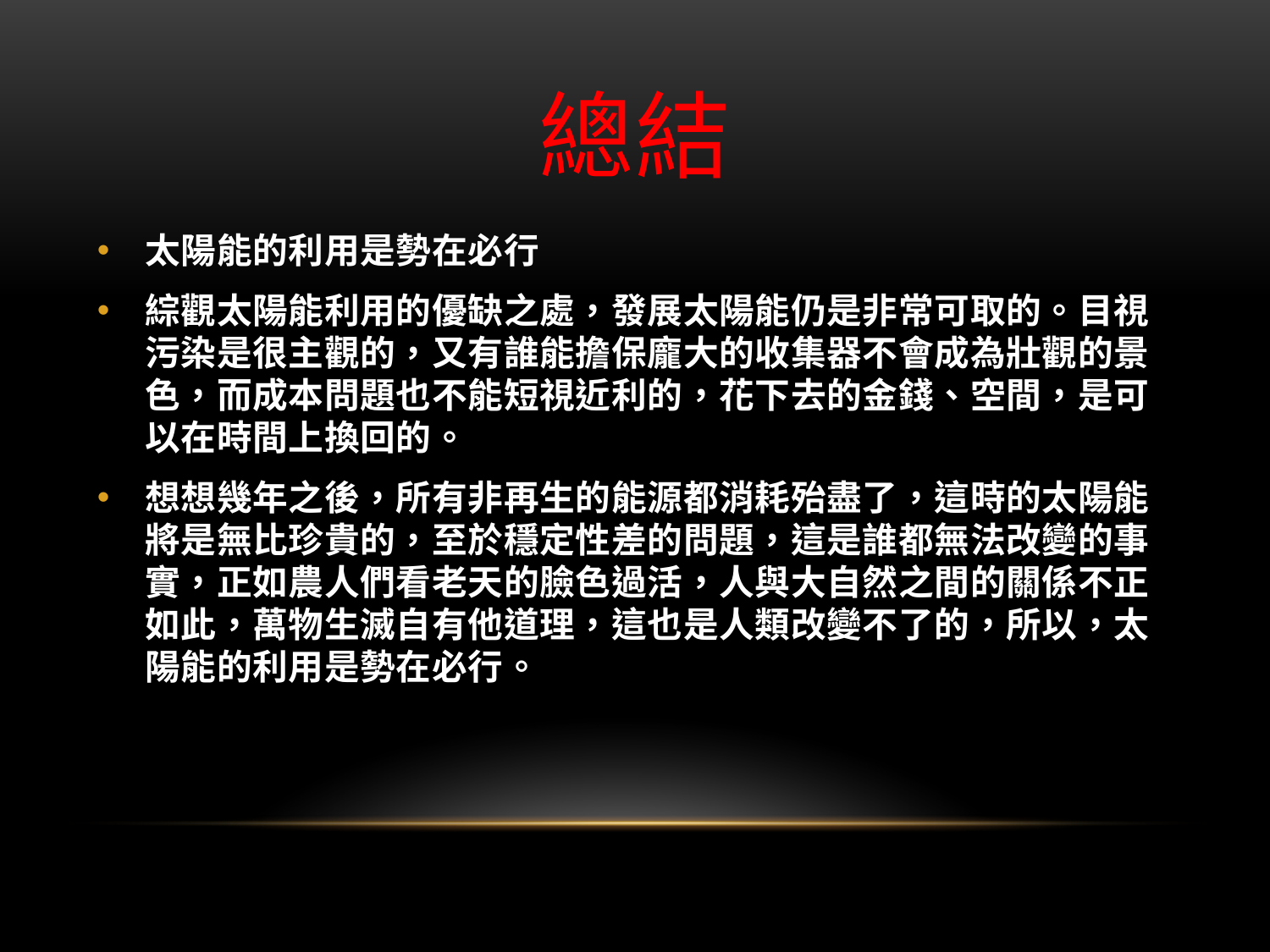

# 總結
太陽能的利用是勢在必行
綜觀太陽能利用的優缺之處，發展太陽能仍是非常可取的。目視污染是很主觀的，又有誰能擔保龐大的收集器不會成為壯觀的景色，而成本問題也不能短視近利的，花下去的金錢、空間，是可以在時間上換回的。
想想幾年之後，所有非再生的能源都消耗殆盡了，這時的太陽能將是無比珍貴的，至於穩定性差的問題，這是誰都無法改變的事實，正如農人們看老天的臉色過活，人與大自然之間的關係不正如此，萬物生滅自有他道理，這也是人類改變不了的，所以，太陽能的利用是勢在必行。